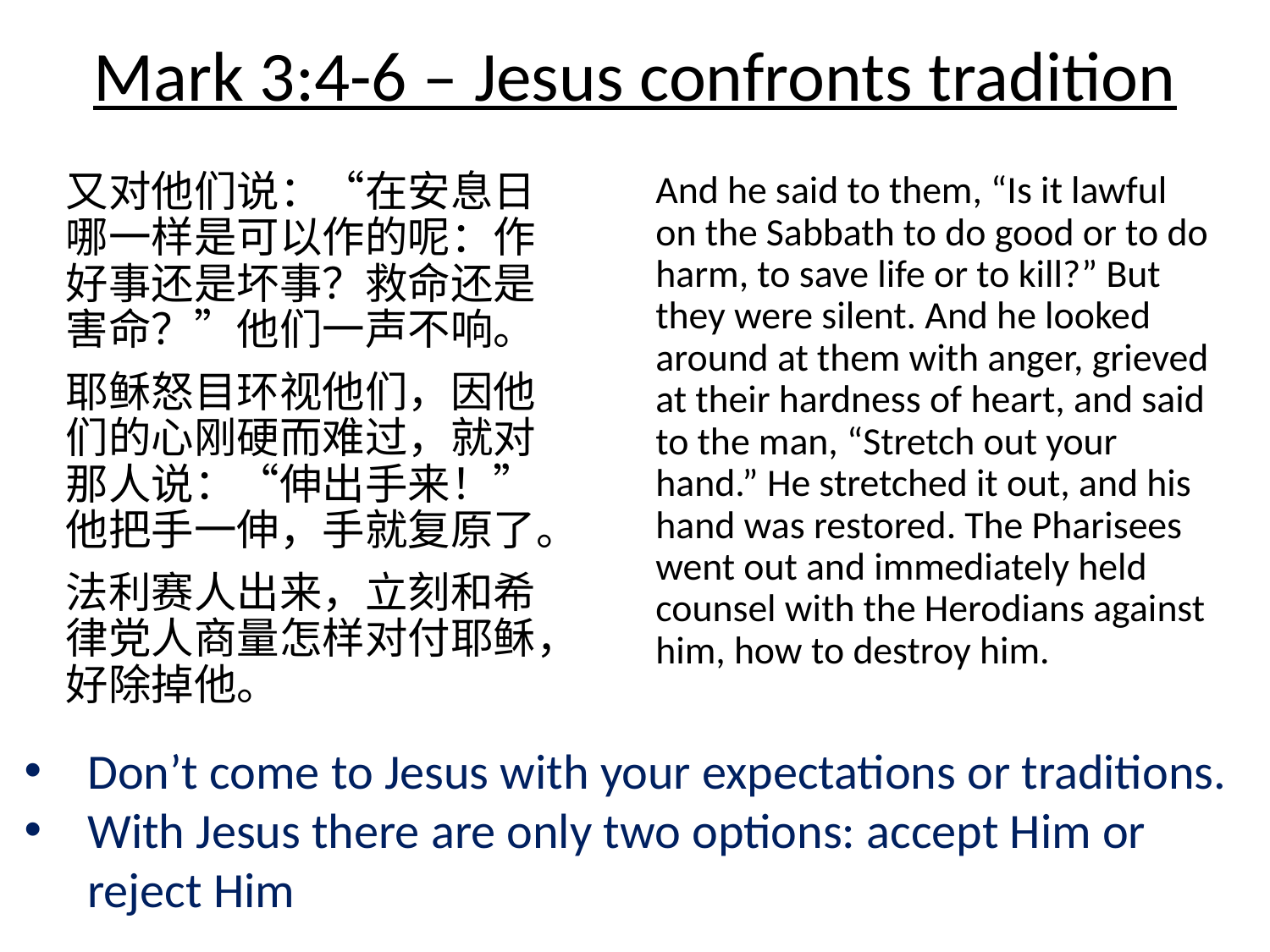

# Mark 3:4-6 – Jesus confronts tradition
又对他们说：“在安息日哪一样是可以作的呢：作好事还是坏事？救命还是害命？”他们一声不响。
耶稣怒目环视他们，因他们的心刚硬而难过，就对那人说：“伸出手来！”他把手一伸，手就复原了。
法利赛人出来，立刻和希律党人商量怎样对付耶稣，好除掉他。
And he said to them, “Is it lawful on the Sabbath to do good or to do harm, to save life or to kill?” But they were silent. And he looked around at them with anger, grieved at their hardness of heart, and said to the man, “Stretch out your hand.” He stretched it out, and his hand was restored. The Pharisees went out and immediately held counsel with the Herodians against him, how to destroy him.
Don’t come to Jesus with your expectations or traditions.
With Jesus there are only two options: accept Him or reject Him